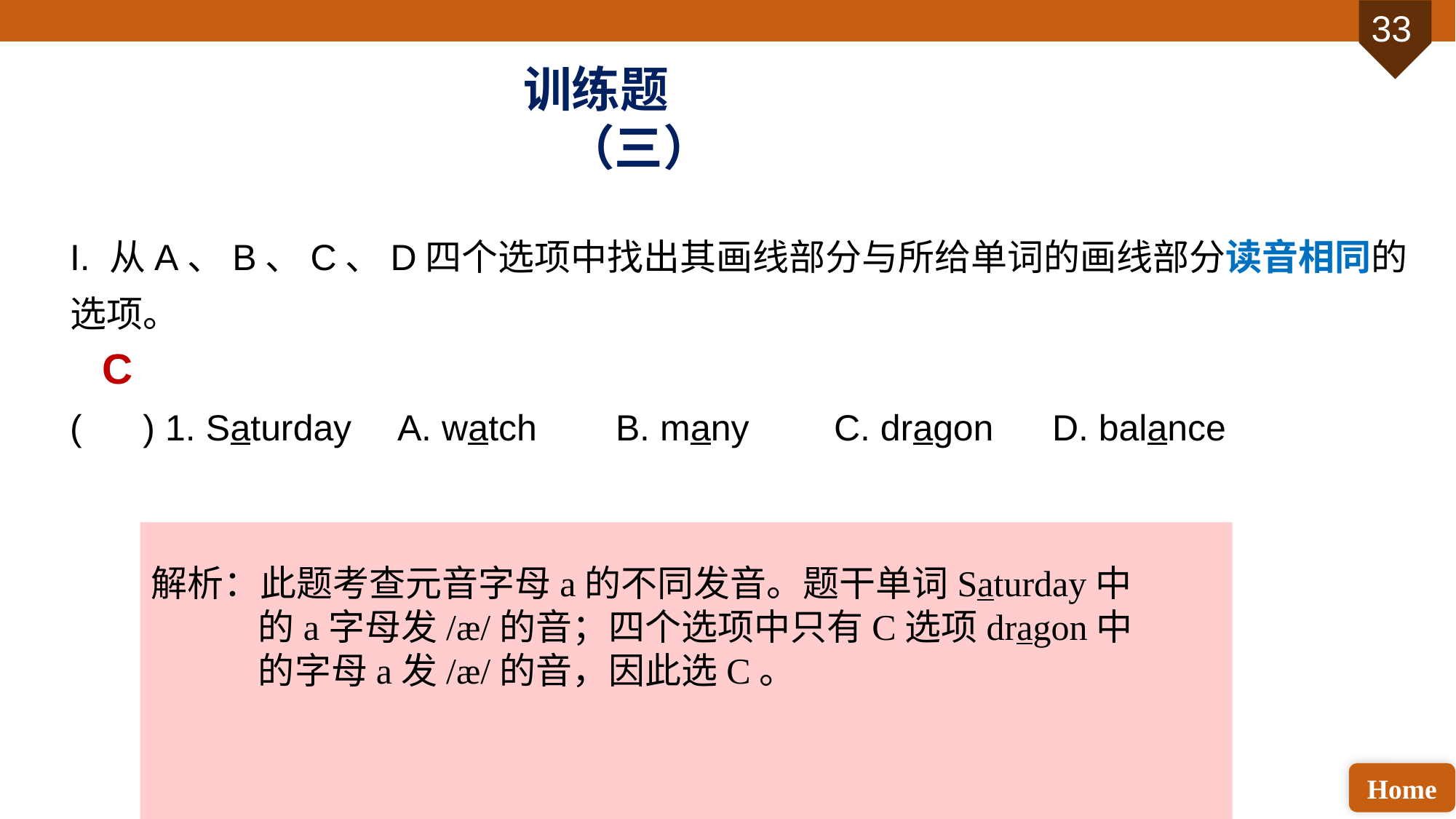

训练题（三）
I. 从A、B、C、D四个选项中找出其画线部分与所给单词的画线部分读音相同的选项。

(      ) 1. Saturday 	A. watch 	B. many 	C. dragon 	D. balance
C

解析：此题考查元音字母a的不同发音。题干单词Saturday中的a字母发/æ/的音；四个选项中只有C选项dragon中的字母a发/æ/的音，因此选C。